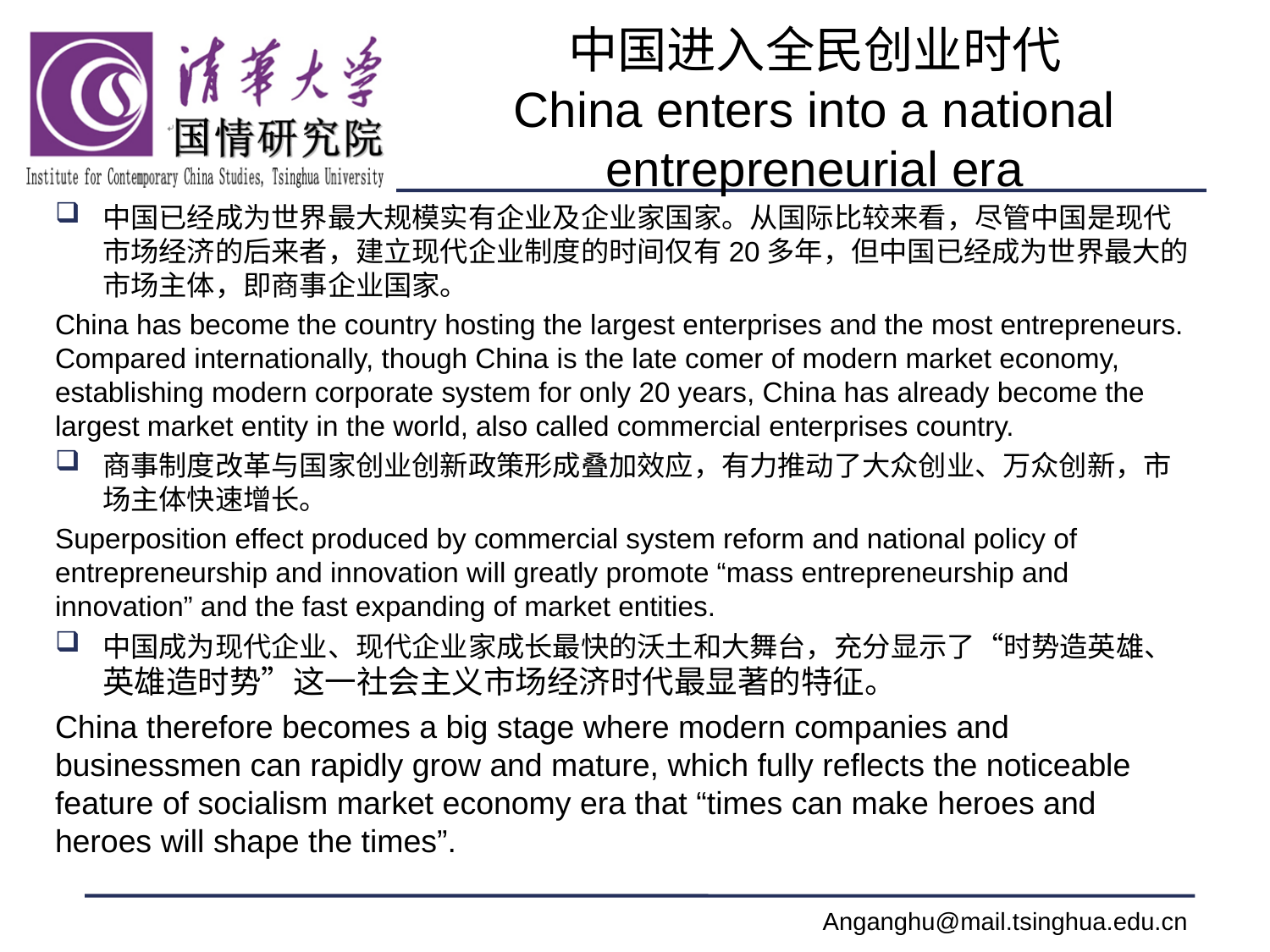

# 中国进入全民创业时代 China enters into a national entrepreneurial era
中国已经成为世界最大规模实有企业及企业家国家。从国际比较来看，尽管中国是现代市场经济的后来者，建立现代企业制度的时间仅有20多年，但中国已经成为世界最大的市场主体，即商事企业国家。
China has become the country hosting the largest enterprises and the most entrepreneurs. Compared internationally, though China is the late comer of modern market economy, establishing modern corporate system for only 20 years, China has already become the largest market entity in the world, also called commercial enterprises country.
商事制度改革与国家创业创新政策形成叠加效应，有力推动了大众创业、万众创新，市场主体快速增长。
Superposition effect produced by commercial system reform and national policy of entrepreneurship and innovation will greatly promote “mass entrepreneurship and innovation” and the fast expanding of market entities.
中国成为现代企业、现代企业家成长最快的沃土和大舞台，充分显示了“时势造英雄、英雄造时势”这一社会主义市场经济时代最显著的特征。
China therefore becomes a big stage where modern companies and businessmen can rapidly grow and mature, which fully reflects the noticeable feature of socialism market economy era that “times can make heroes and heroes will shape the times”.